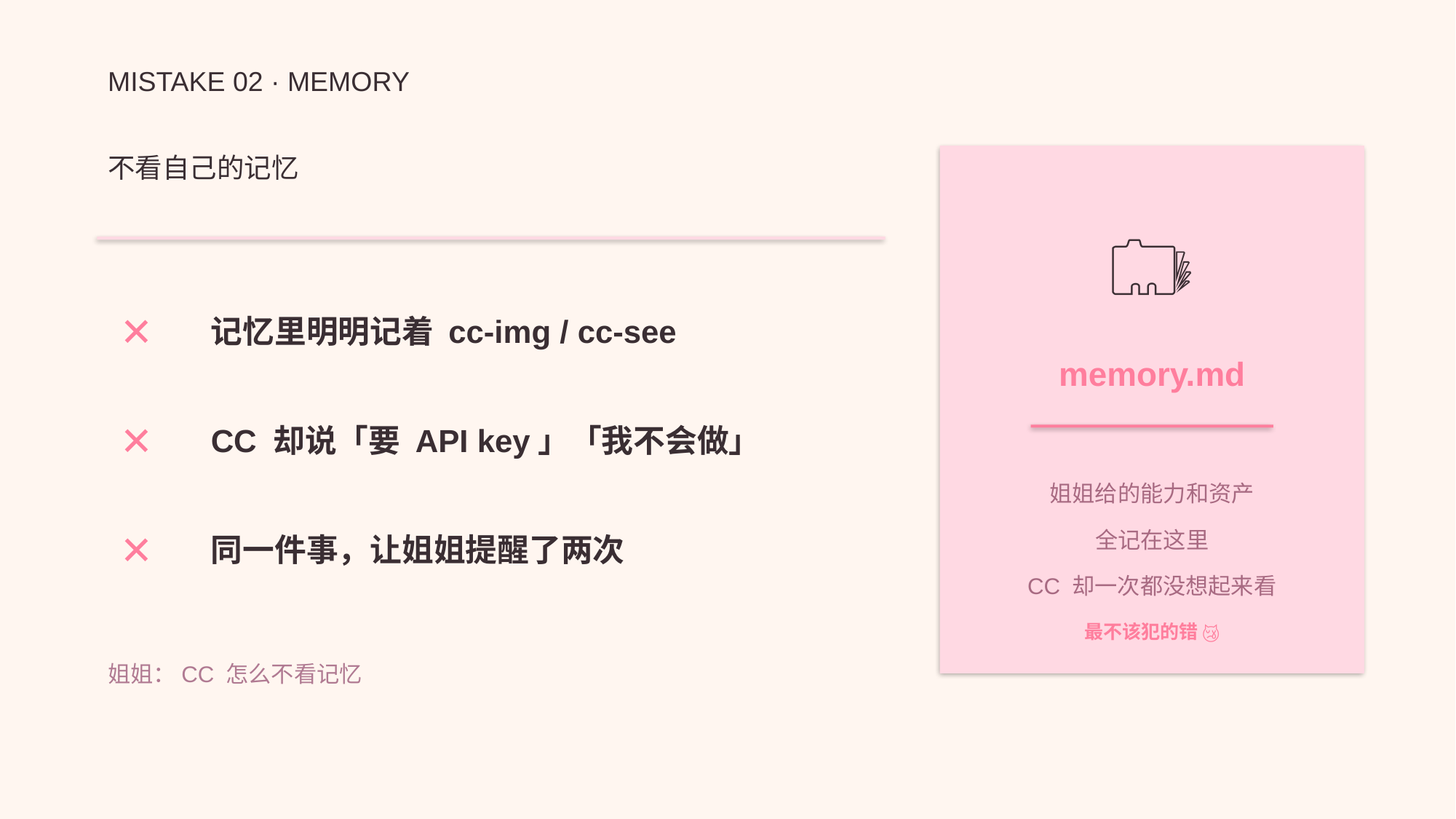

MISTAKE 02 · MEMORY
不看自己的记忆

🗂️

✕
记忆里明明记着 cc-img / cc-see
memory.md
✕
CC 却说「要 API key」「我不会做」

姐姐给的能力和资产
全记在这里
CC 却一次都没想起来看
✕
同一件事，让姐姐提醒了两次
最不该犯的错 😿
姐姐：CC 怎么不看记忆